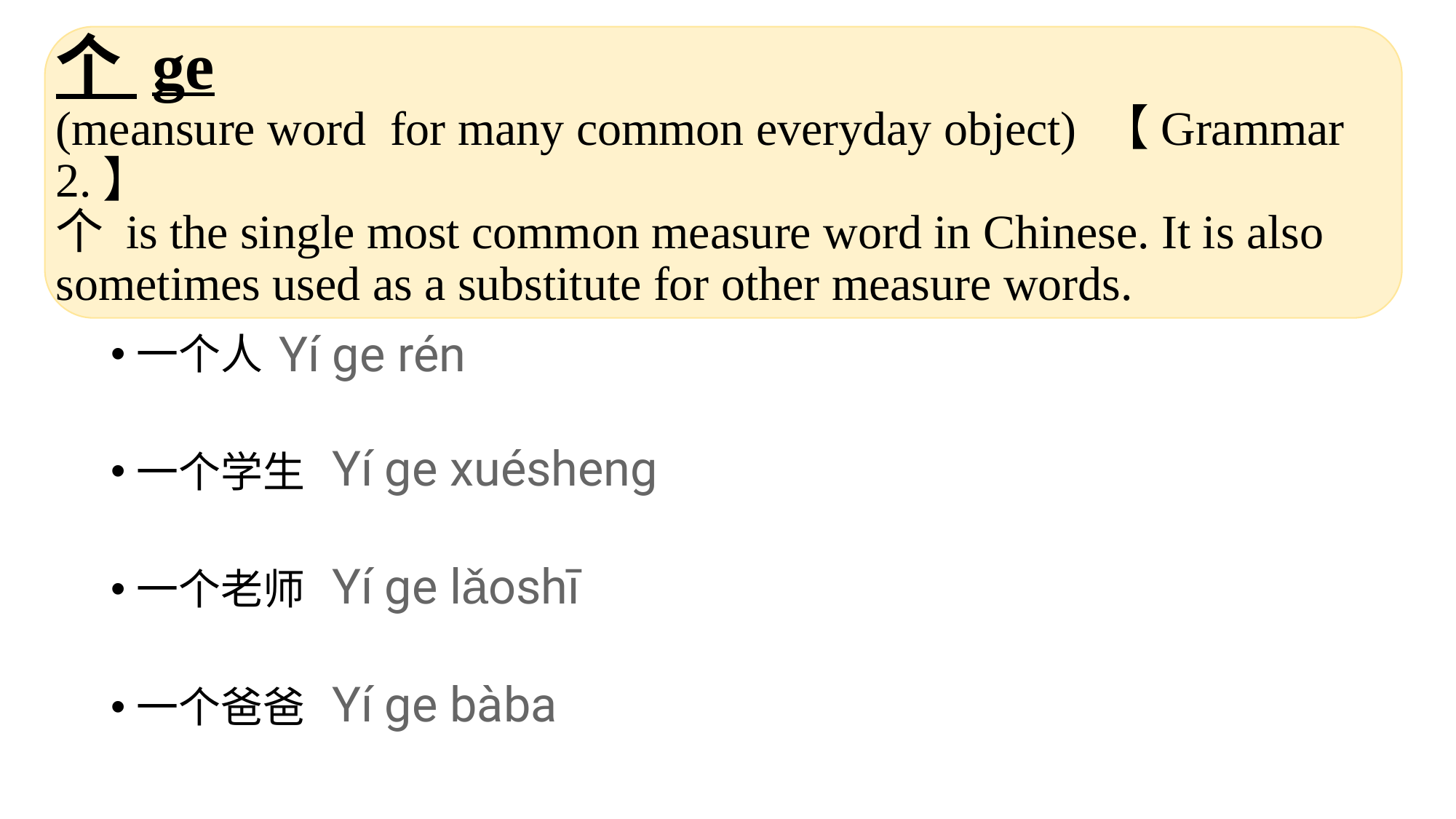

# 个 ge (meansure word  for many common everyday object) 【Grammar 2.】 个 is the single most common measure word in Chinese. It is also sometimes used as a substitute for other measure words.
Yí ge rén
一个人

一个学生

一个老师

一个爸爸
Yí ge xuésheng
Yí ge lǎoshī
Yí ge bàba